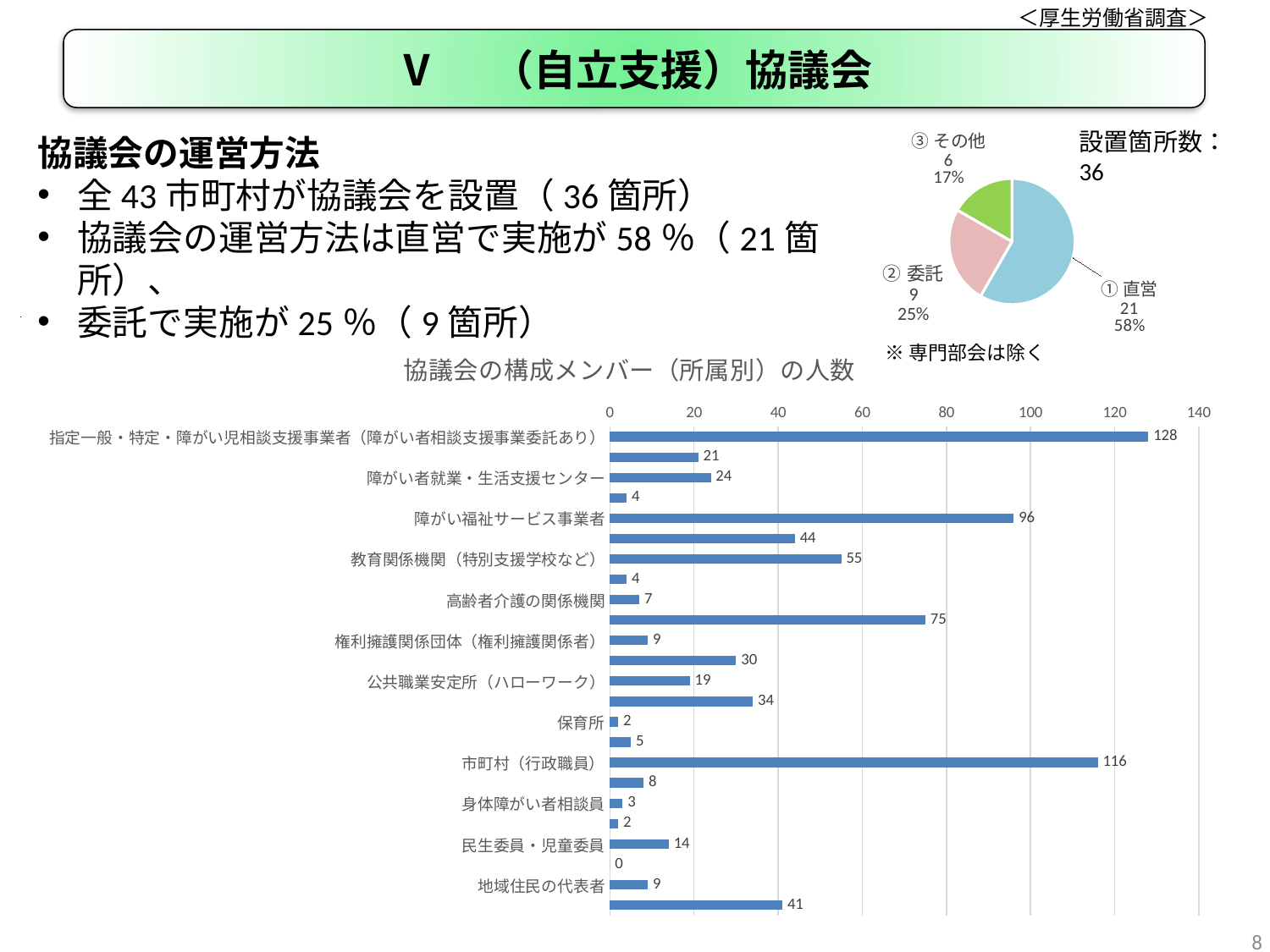

＜厚生労働省調査＞
Ⅴ　（自立支援）協議会

### Chart

| Category |  |
|---|---|
| ①直営 | 21.0 |
| ②委託 | 9.0 |
| ③その他 | 6.0 |
設置箇所数：36
協議会の運営方法
全43市町村が協議会を設置（36箇所）
協議会の運営方法は直営で実施が58％（21箇所）、
委託で実施が25％（9箇所）

### Chart

| Category |
|---|

### Chart: 協議会の構成メンバー（所属別）の人数

| Category |  |
|---|---|
| 指定一般・特定・障がい児相談支援事業者（障がい者相談支援事業委託あり） | 128.0 |
| 指定一般・特定・障がい児相談支援事業者（障がい者相談支援事業委託なし） | 21.0 |
| 障がい者就業・生活支援センター | 24.0 |
| 発達障がい者支援センター | 4.0 |
| 障がい福祉サービス事業者 | 96.0 |
| 医療機関（病院・診療所など） | 44.0 |
| 教育関係機関（特別支援学校など） | 55.0 |
| 民間企業 | 4.0 |
| 高齢者介護の関係機関 | 7.0 |
| 障がい当事者団体・障がい当事者及びその家族（障がい者相談員を除く） | 75.0 |
| 権利擁護関係団体（権利擁護関係者） | 9.0 |
| 大学等（学識経験者など） | 30.0 |
| 公共職業安定所（ハローワーク） | 19.0 |
| 保健所・保健センター | 34.0 |
| 保育所 | 2.0 |
| 児童相談所 | 5.0 |
| 市町村（行政職員） | 116.0 |
| 都道府県（行政職員） | 8.0 |
| 身体障がい者相談員 | 3.0 |
| 知的障がい者相談員 | 2.0 |
| 民生委員・児童委員 | 14.0 |
| 主任児童委員 | 0.0 |
| 地域住民の代表者 | 9.0 |
| その他 | 41.0 |
※専門部会は除く
8